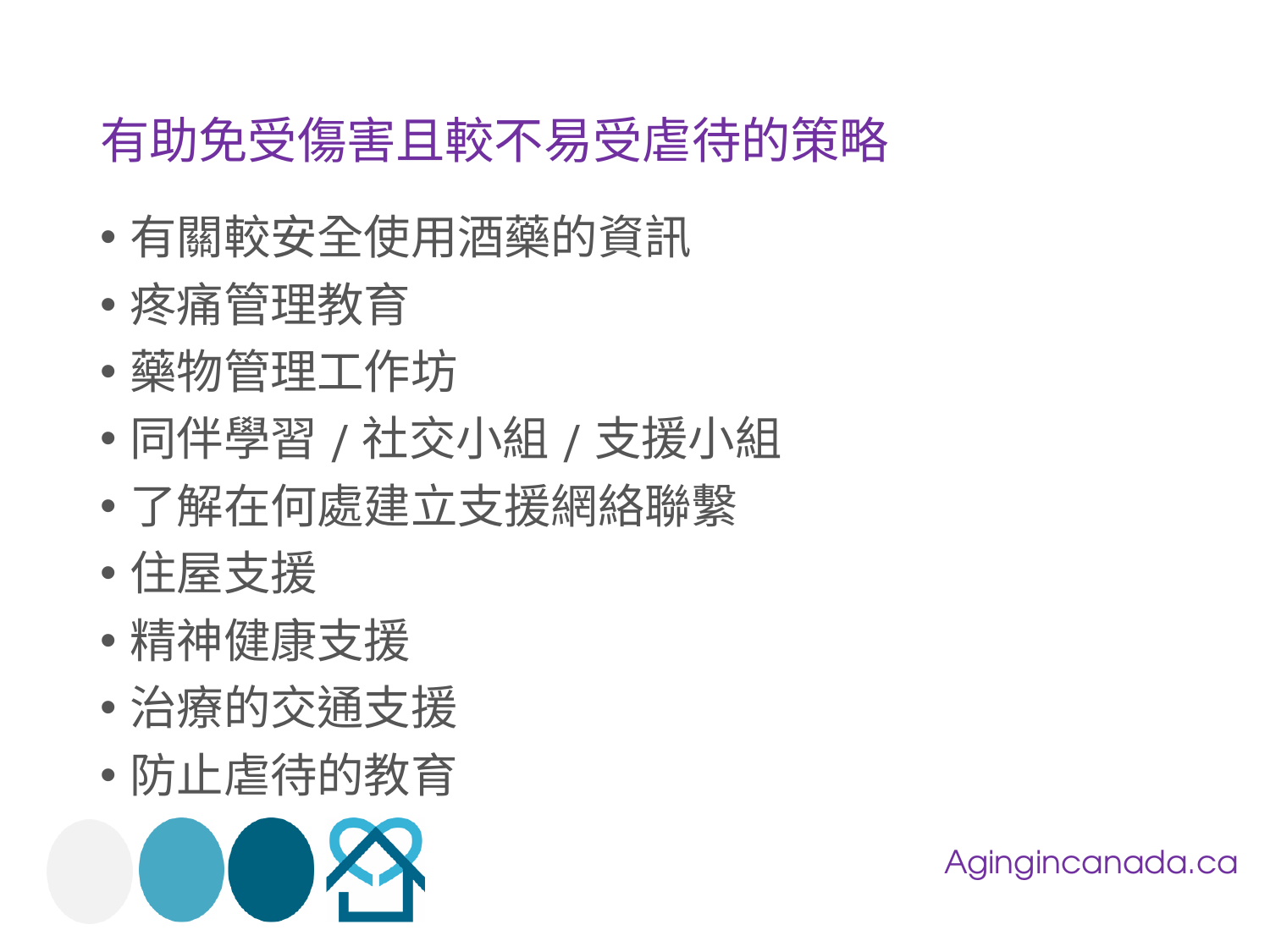

# 有助免受傷害且較不易受虐待的策略
有關較安全使用酒藥的資訊
疼痛管理教育
藥物管理工作坊
同伴學習/社交小組/支援小組
了解在何處建立支援網絡聯繫
住屋支援
精神健康支援
治療的交通支援
防止虐待的教育

Agingincanada.ca